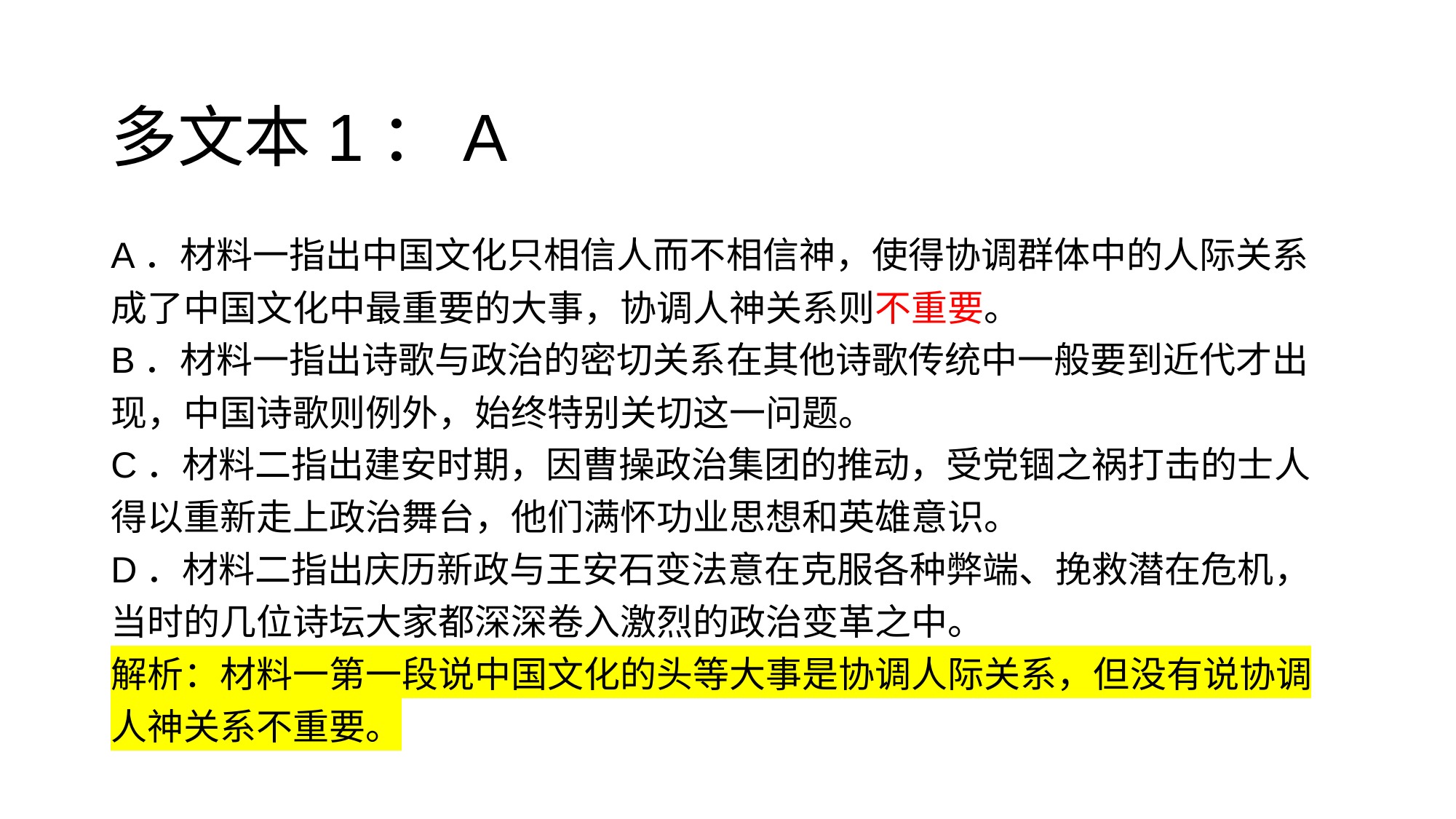

# 多文本1：A
A．材料一指出中国文化只相信人而不相信神，使得协调群体中的人际关系成了中国文化中最重要的大事，协调人神关系则不重要。
B．材料一指出诗歌与政治的密切关系在其他诗歌传统中一般要到近代才出现，中国诗歌则例外，始终特别关切这一问题。
C．材料二指出建安时期，因曹操政治集团的推动，受党锢之祸打击的士人得以重新走上政治舞台，他们满怀功业思想和英雄意识。
D．材料二指出庆历新政与王安石变法意在克服各种弊端、挽救潜在危机，当时的几位诗坛大家都深深卷入激烈的政治变革之中。
解析：材料一第一段说中国文化的头等大事是协调人际关系，但没有说协调人神关系不重要。